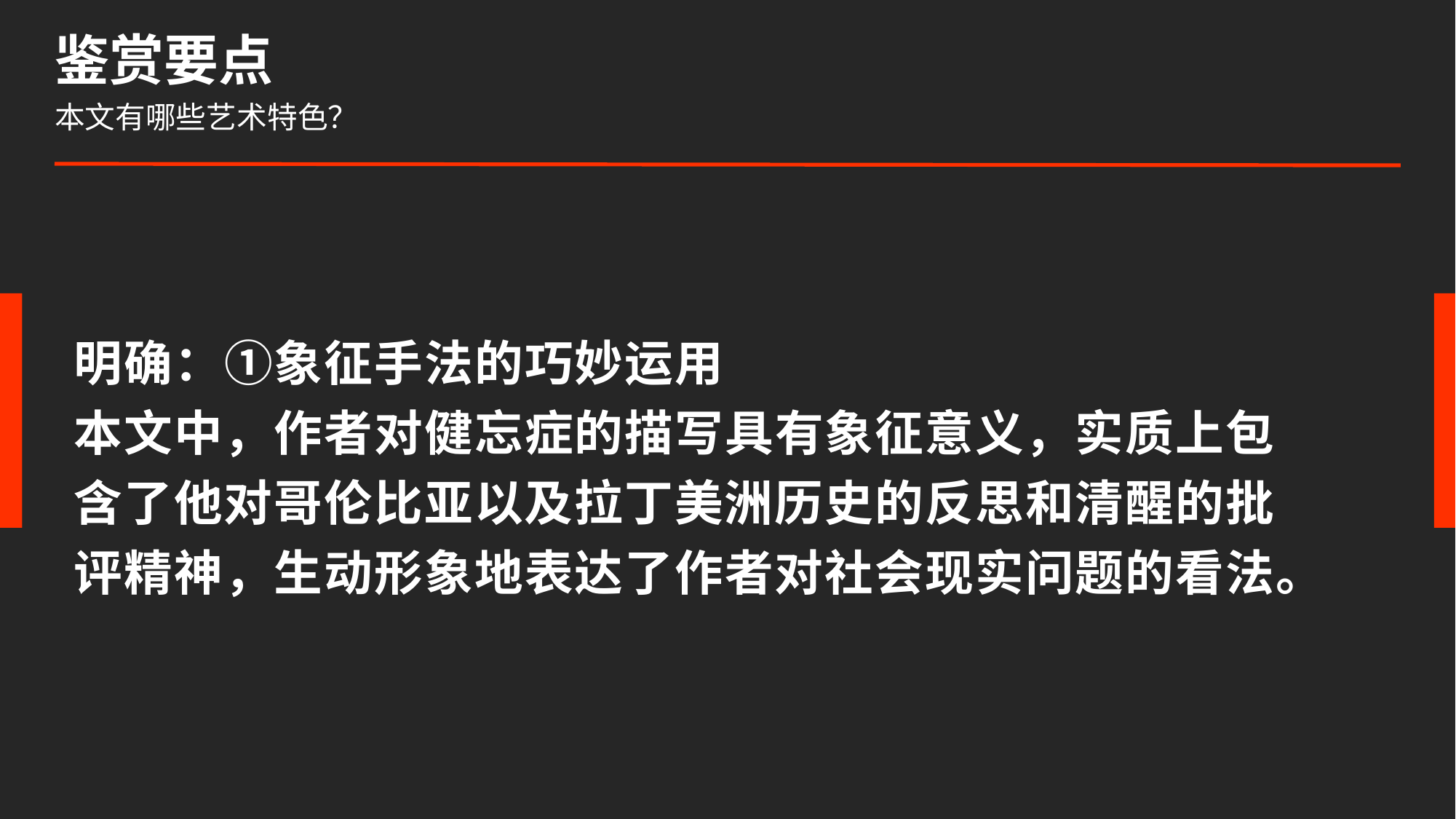

鉴赏要点
本文有哪些艺术特色？
明确：①象征手法的巧妙运用
本文中，作者对健忘症的描写具有象征意义，实质上包含了他对哥伦比亚以及拉丁美洲历史的反思和清醒的批评精神，生动形象地表达了作者对社会现实问题的看法。